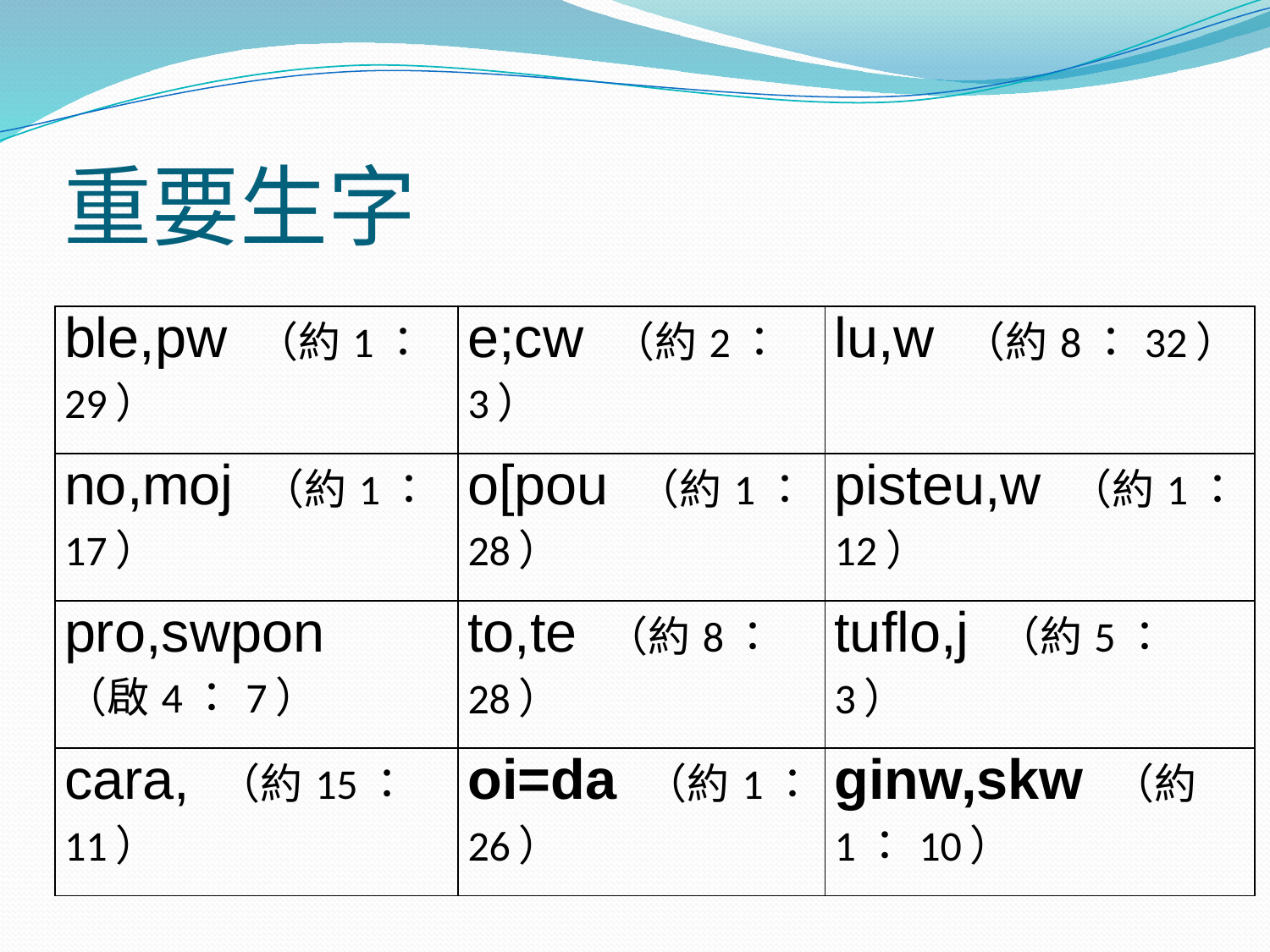

# 重要生字
| ble,pw （約1：29） | e;cw （約2：3） | lu,w （約8：32） |
| --- | --- | --- |
| no,moj （約1：17） | o[pou （約1：28） | pisteu,w （約1：12） |
| pro,swpon （啟4：7） | to,te （約8：28） | tuflo,j （約5：3） |
| cara, （約15：11） | oi=da （約1：26） | ginw,skw （約1：10） |